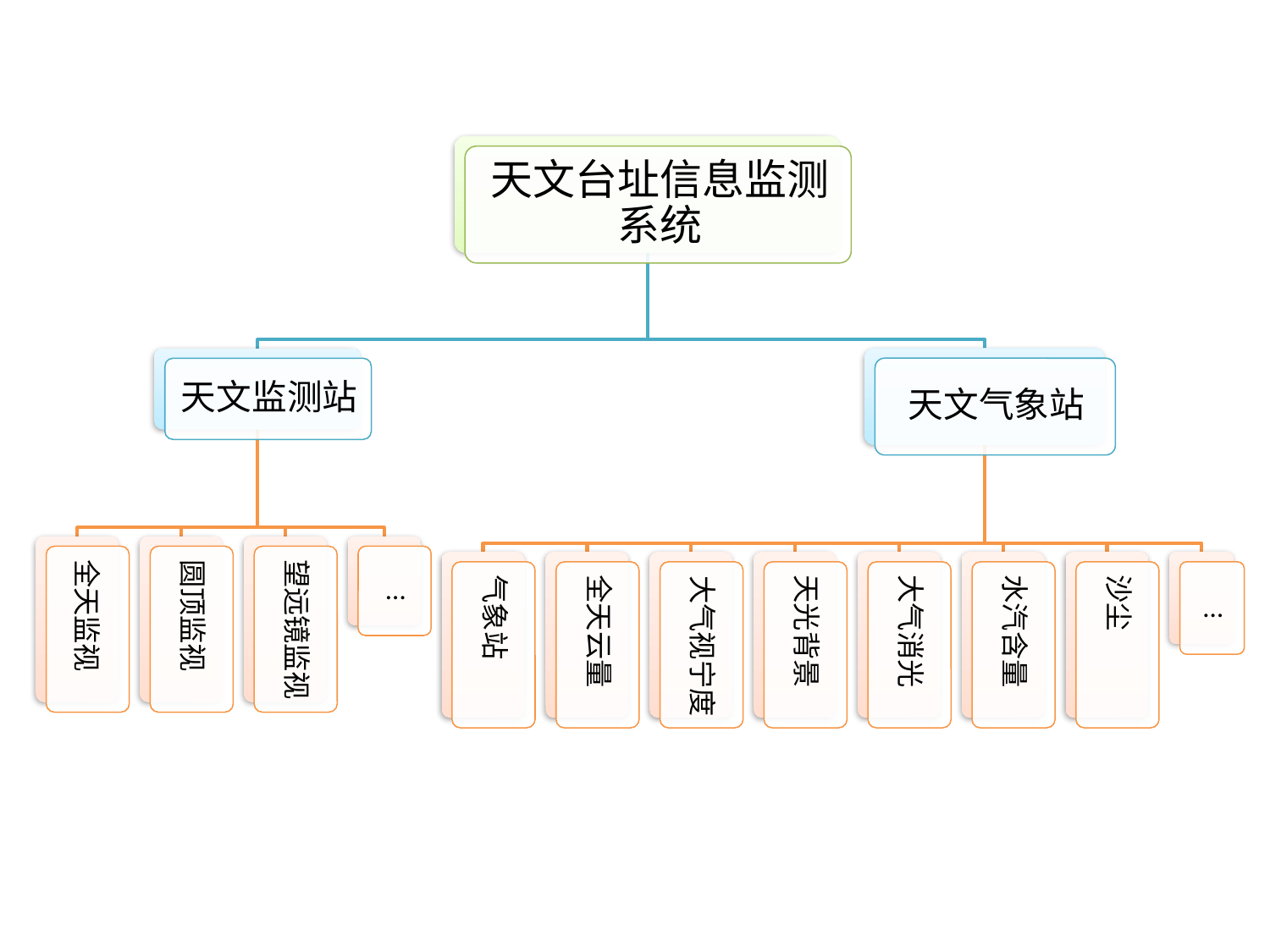

天文台址信息监测系统
天文监测站
全天监视
圆顶监视
望远镜监视
…
天文气象站
气象站
全天云量
大气视宁度
天光背景
大气消光
水汽含量
沙尘
…